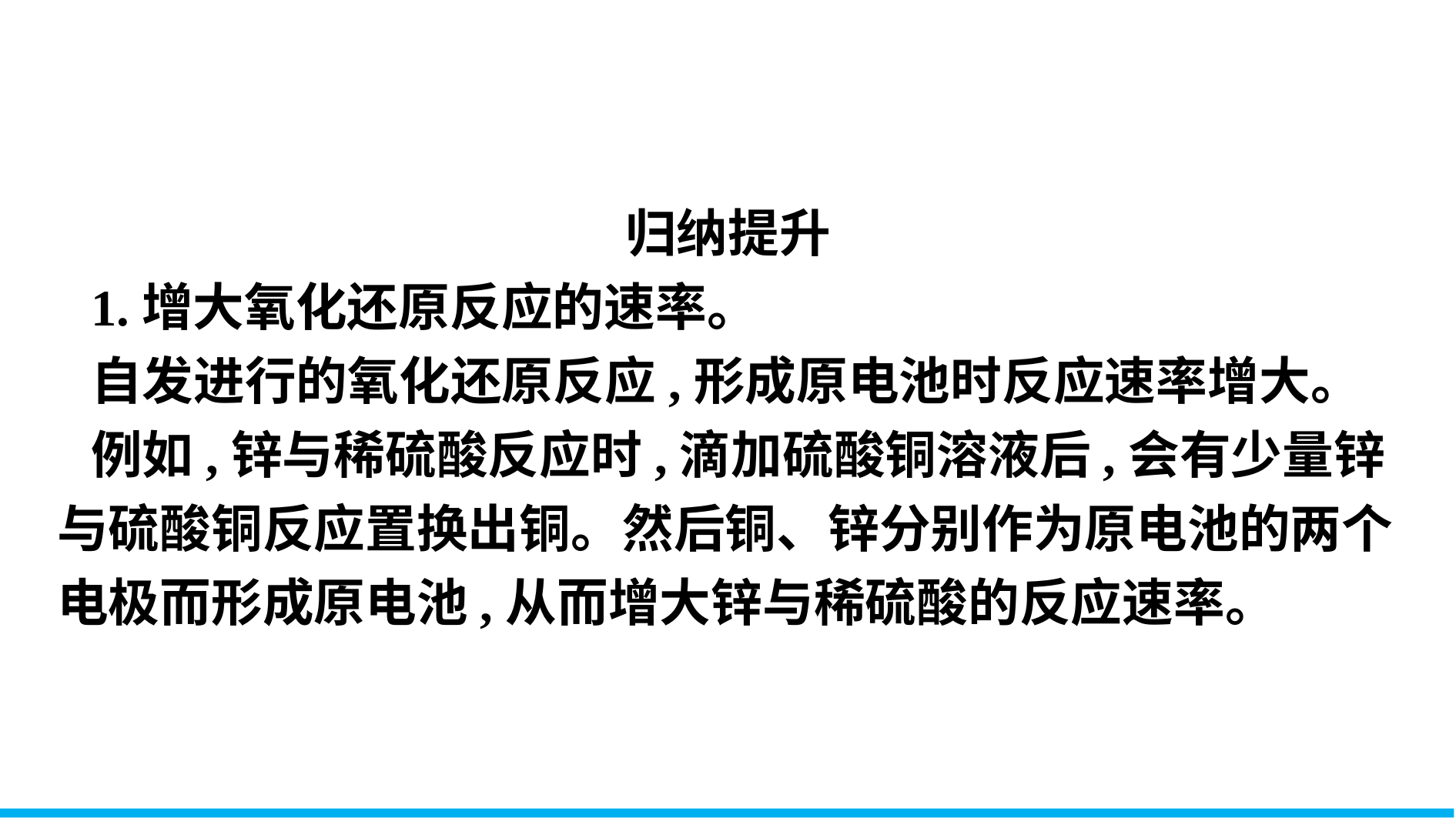

归纳提升
1.增大氧化还原反应的速率。
自发进行的氧化还原反应,形成原电池时反应速率增大。
例如,锌与稀硫酸反应时,滴加硫酸铜溶液后,会有少量锌与硫酸铜反应置换出铜。然后铜、锌分别作为原电池的两个电极而形成原电池,从而增大锌与稀硫酸的反应速率。